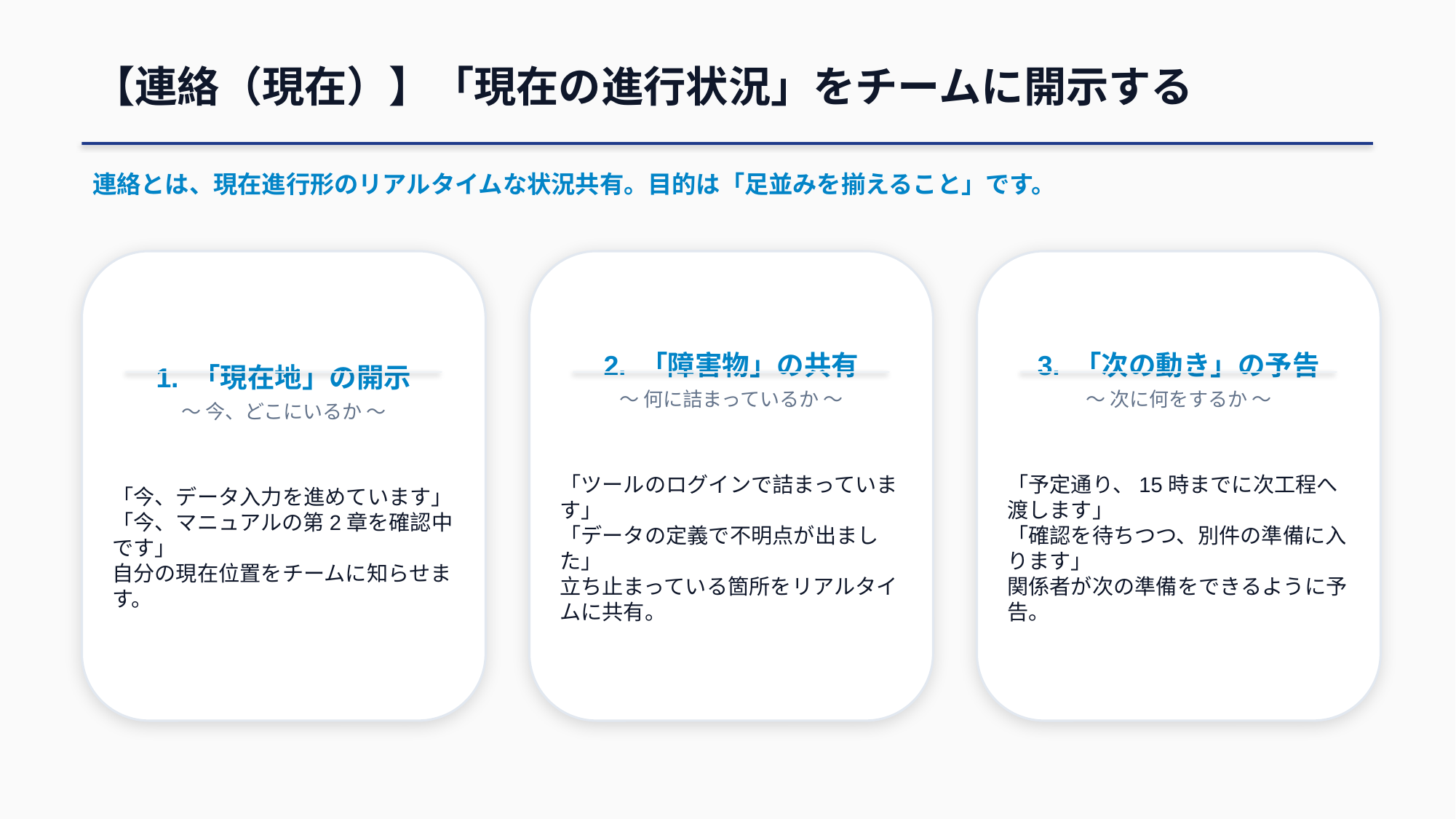

【連絡（現在）】「現在の進行状況」をチームに開示する

連絡とは、現在進行形のリアルタイムな状況共有。目的は「足並みを揃えること」です。
1. 「現在地」の開示
〜 今、どこにいるか 〜
「今、データ入力を進めています」
「今、マニュアルの第2章を確認中です」
自分の現在位置をチームに知らせます。
2. 「障害物」の共有
〜 何に詰まっているか 〜
「ツールのログインで詰まっています」
「データの定義で不明点が出ました」
立ち止まっている箇所をリアルタイムに共有。
3. 「次の動き」の予告
〜 次に何をするか 〜
「予定通り、15時までに次工程へ渡します」
「確認を待ちつつ、別件の準備に入ります」
関係者が次の準備をできるように予告。